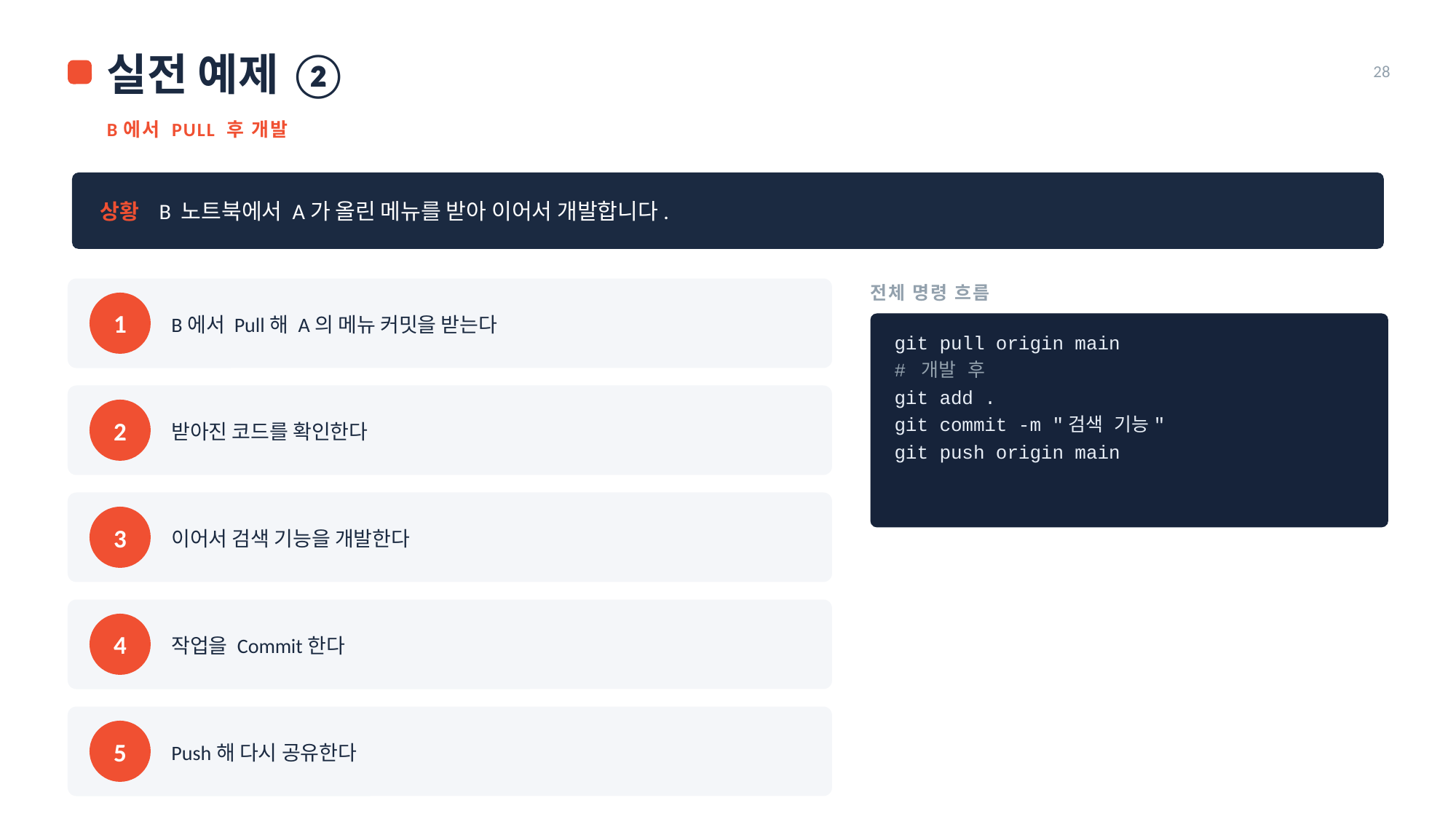

실전 예제 ②
28

B에서 PULL 후 개발

상황   B 노트북에서 A가 올린 메뉴를 받아 이어서 개발합니다.
전체 명령 흐름

B에서 Pull해 A의 메뉴 커밋을 받는다

1

git pull origin main
# 개발 후
git add .
git commit -m "검색 기능"
git push origin main

받아진 코드를 확인한다

2

이어서 검색 기능을 개발한다

3

작업을 Commit한다

4

Push해 다시 공유한다

5